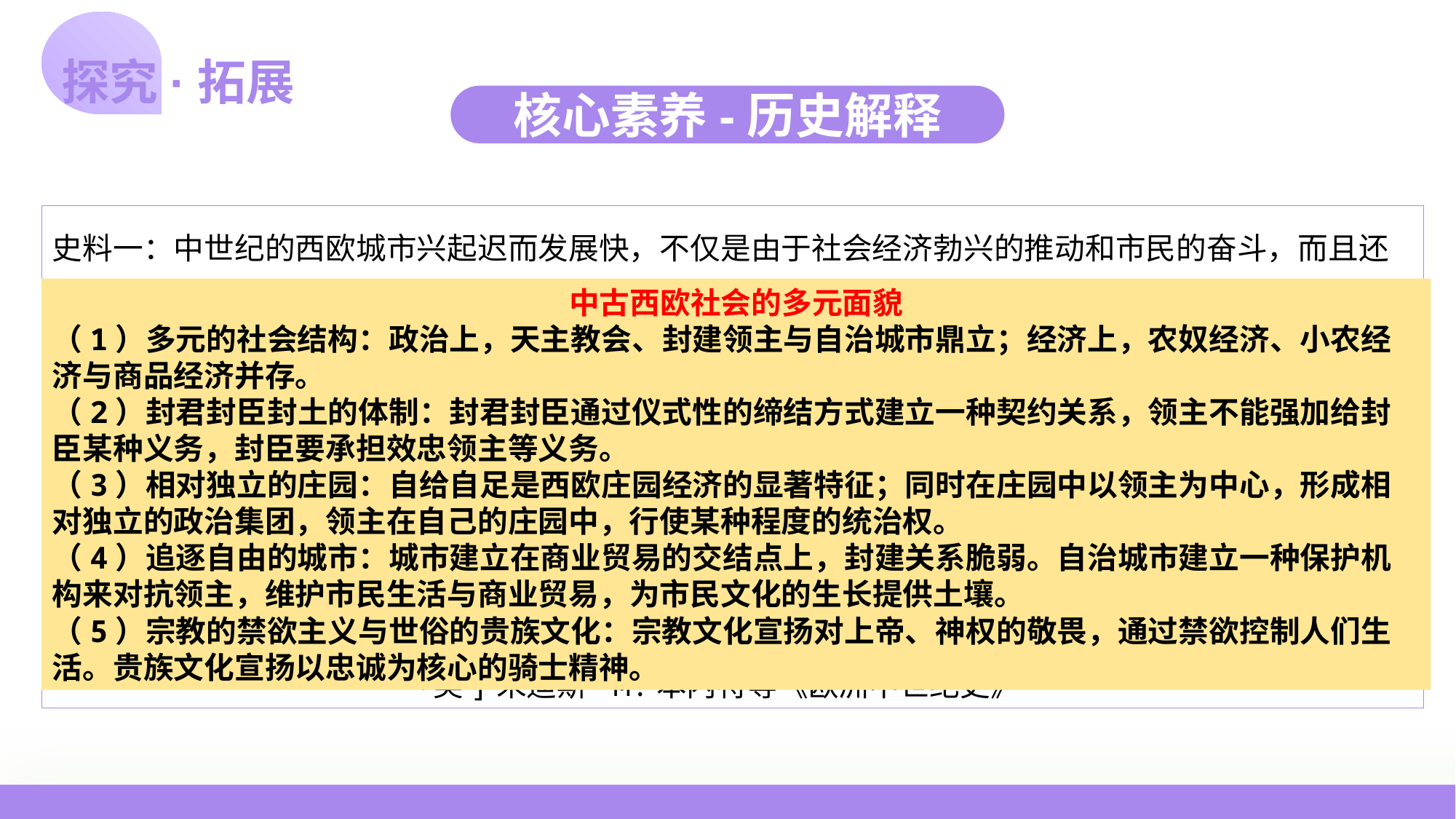

探究·拓展
核心素养-历史解释
史料一：中世纪的西欧城市兴起迟而发展快，不仅是由于社会经济勃兴的推动和市民的奋斗，而且还得益于它找到了合适的盟友王权的支持。城市与王权结盟，使得在封建割据的夹缝中生长起来的城市增强了力量，更有能力与封建领主的侵逼和社会经济运行不畅的困难作斗争，在艰难竭蹶之中成长壮大，使城市工商业得以发展兴盛。同时，这样的联盟也促进了王权的加强，促进了西欧各国加强中央集权、消除封建割据的历史进程，并导致了西欧政体的演变。
                                           ——摘编自黄健荣《中古西欧城市与王权的盟友关系》
史料二：对许多人来说，中世纪就是“黑暗时代”。由于种种原因，对中世纪的这种不公道的观点持续了整整500年。无论如何，中世纪都不是一个沉睡的、可怕的时代，而是一个充满变化的时代。
                                                   「美]朱迪斯·M.本内特等《欧洲中世纪史》
中古西欧社会的多元面貌
（1）多元的社会结构：政治上，天主教会、封建领主与自治城市鼎立；经济上，农奴经济、小农经济与商品经济并存。
（2）封君封臣封土的体制：封君封臣通过仪式性的缔结方式建立一种契约关系，领主不能强加给封臣某种义务，封臣要承担效忠领主等义务。
（3）相对独立的庄园：自给自足是西欧庄园经济的显著特征；同时在庄园中以领主为中心，形成相对独立的政治集团，领主在自己的庄园中，行使某种程度的统治权。
（4）追逐自由的城市：城市建立在商业贸易的交结点上，封建关系脆弱。自治城市建立一种保护机构来对抗领主，维护市民生活与商业贸易，为市民文化的生长提供土壤。
（5）宗教的禁欲主义与世俗的贵族文化：宗教文化宣扬对上帝、神权的敬畏，通过禁欲控制人们生活。贵族文化宣扬以忠诚为核心的骑士精神。
02